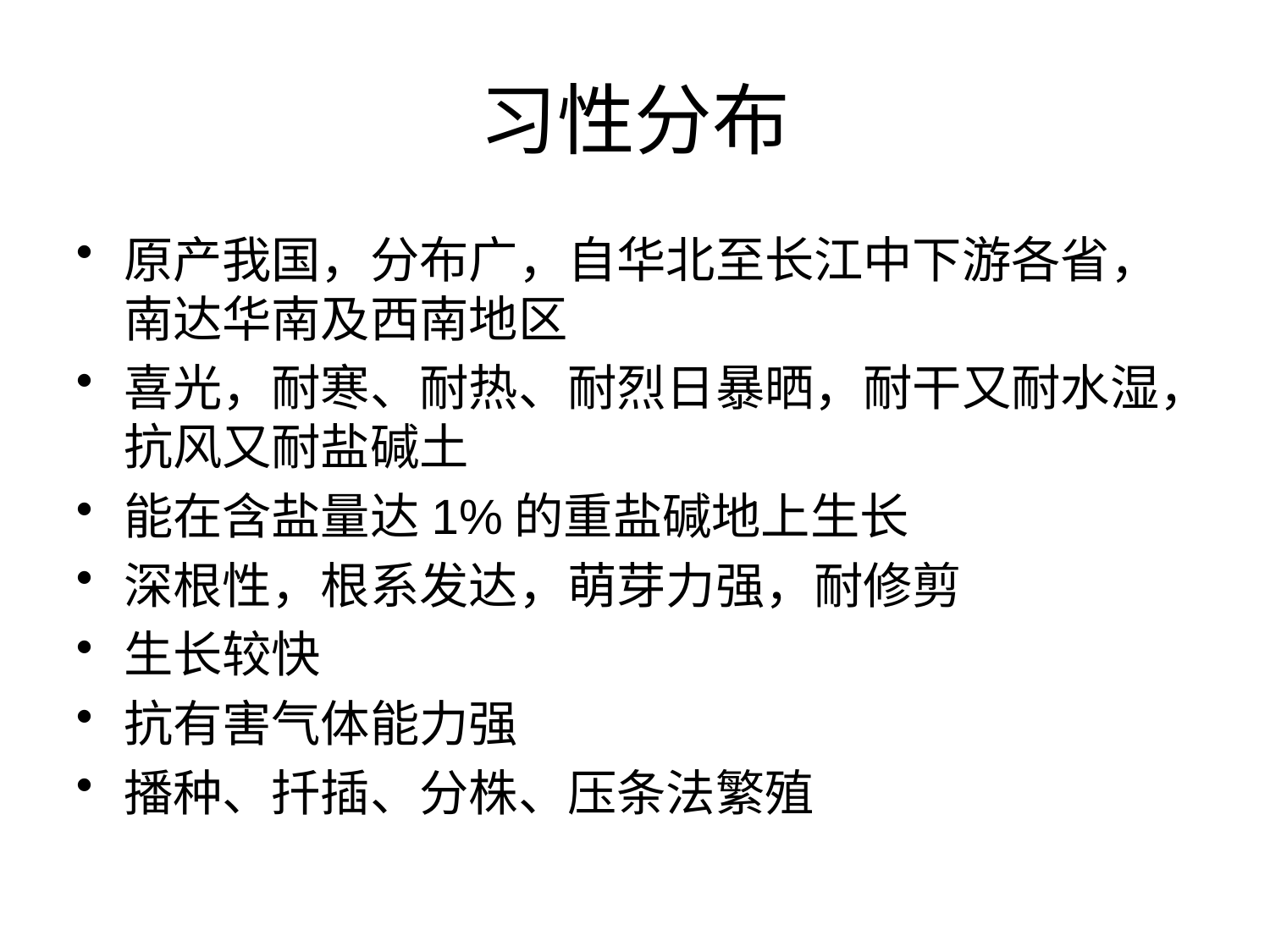

# 习性分布
原产我国，分布广，自华北至长江中下游各省，南达华南及西南地区
喜光，耐寒、耐热、耐烈日暴晒，耐干又耐水湿，抗风又耐盐碱土
能在含盐量达1%的重盐碱地上生长
深根性，根系发达，萌芽力强，耐修剪
生长较快
抗有害气体能力强
播种、扦插、分株、压条法繁殖